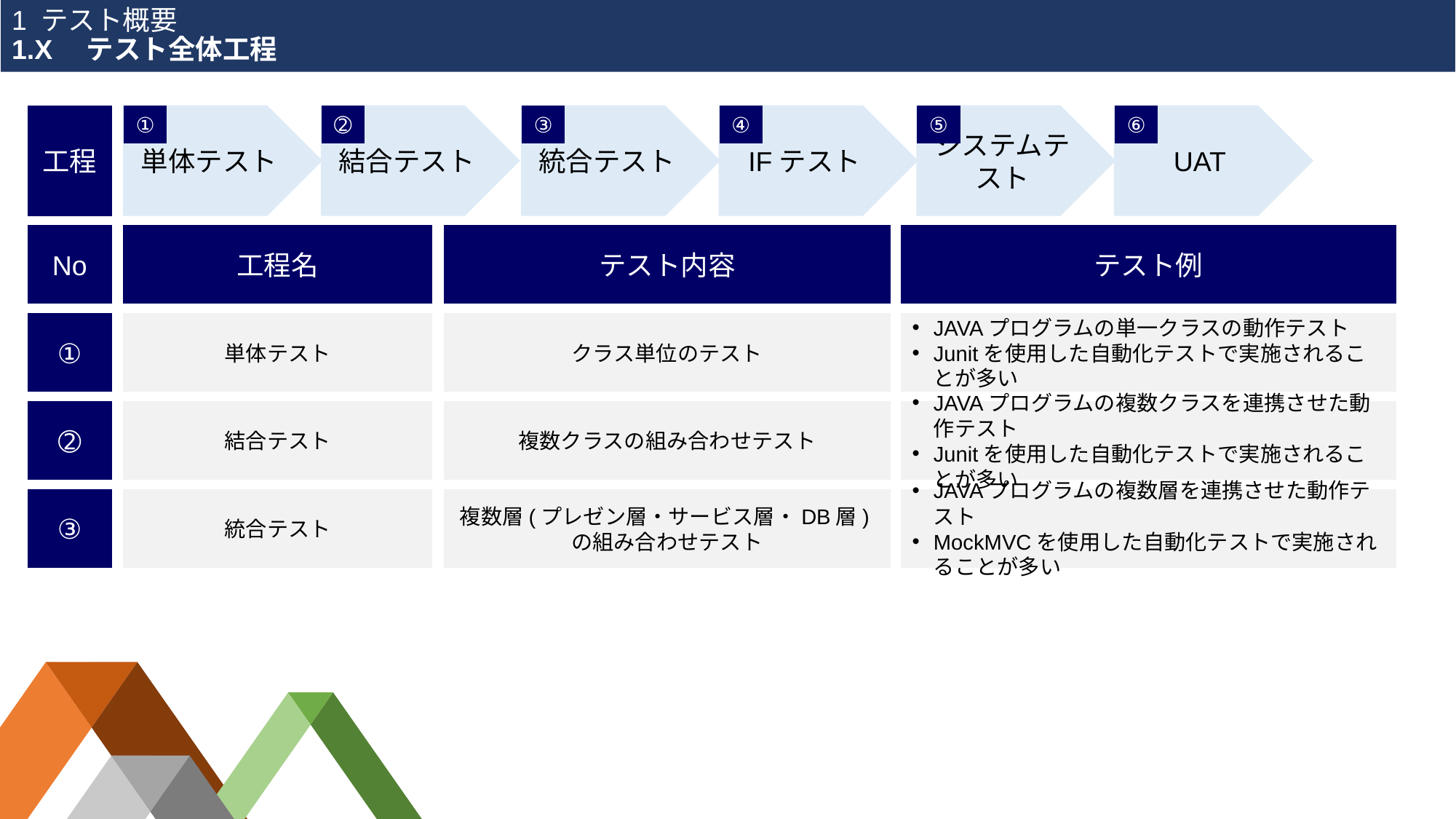

# 1 テスト概要 1.X　テスト全体工程
単体テスト
結合テスト
統合テスト
IFテスト
システムテスト
UAT
工程
①
➁
③
④
⑤
⑥
No
工程名
テスト内容
テスト例
①
単体テスト
クラス単位のテスト
JAVAプログラムの単一クラスの動作テスト
Junitを使用した自動化テストで実施されることが多い
➁
結合テスト
複数クラスの組み合わせテスト
JAVAプログラムの複数クラスを連携させた動作テスト
Junitを使用した自動化テストで実施されることが多い
③
統合テスト
複数層(プレゼン層・サービス層・DB層)の組み合わせテスト
JAVAプログラムの複数層を連携させた動作テスト
MockMVCを使用した自動化テストで実施されることが多い